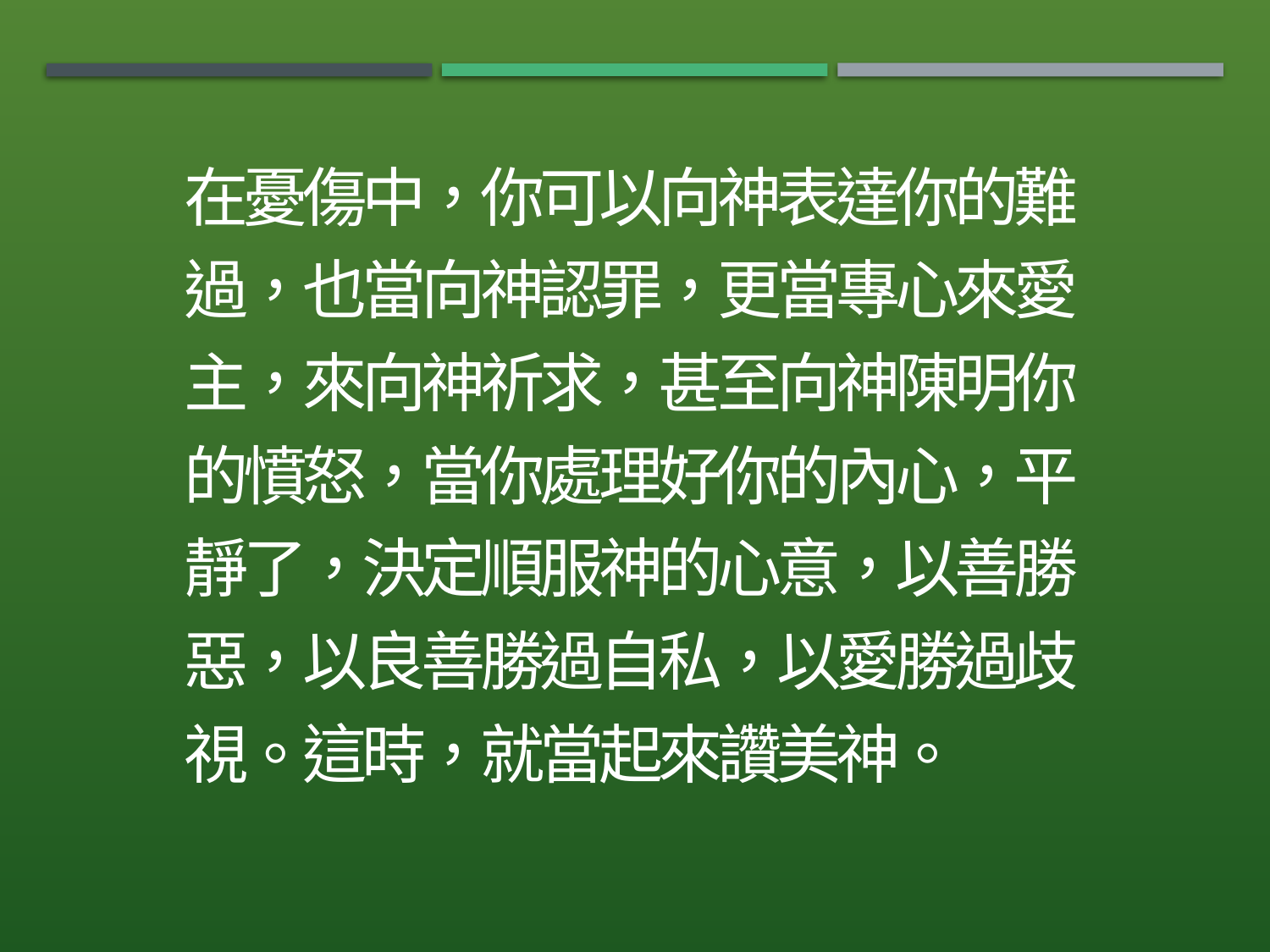

在憂傷中，你可以向神表達你的難過，也當向神認罪，更當專心來愛主，來向神祈求，甚至向神陳明你的憤怒，當你處理好你的內心，平靜了，決定順服神的心意，以善勝惡，以良善勝過自私，以愛勝過歧視。這時，就當起來讚美神。